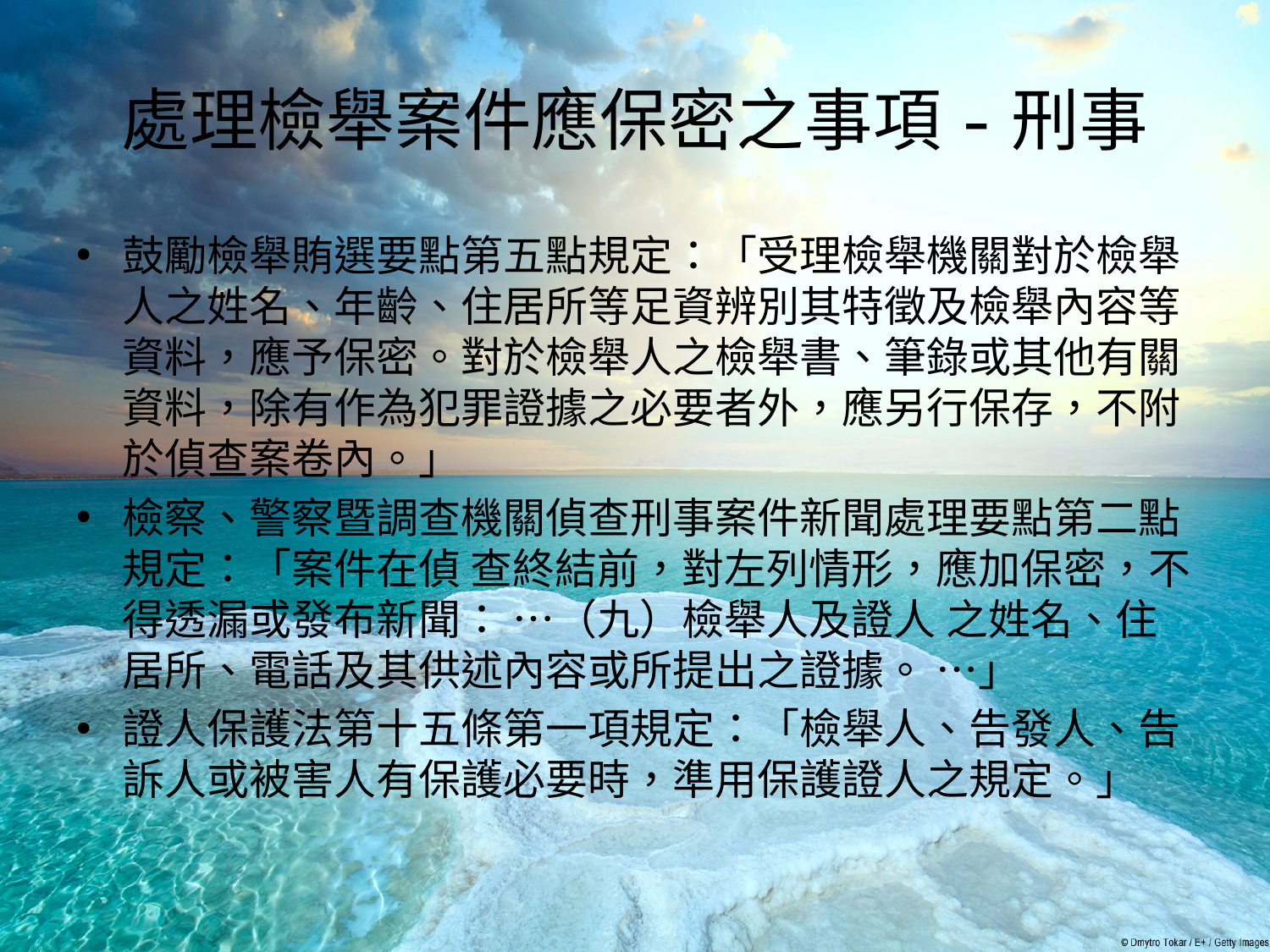

# 處理檢舉案件應保密之事項-刑事
鼓勵檢舉賄選要點第五點規定：「受理檢舉機關對於檢舉人之姓名、年齡、住居所等足資辨別其特徵及檢舉內容等資料，應予保密。對於檢舉人之檢舉書、筆錄或其他有關資料，除有作為犯罪證據之必要者外，應另行保存，不附於偵查案卷內。」
檢察、警察暨調查機關偵查刑事案件新聞處理要點第二點規定：「案件在偵 查終結前，對左列情形，應加保密，不得透漏或發布新聞： …（九）檢舉人及證人 之姓名、住居所、電話及其供述內容或所提出之證據。 …」
證人保護法第十五條第一項規定：「檢舉人、告發人、告訴人或被害人有保護必要時，準用保護證人之規定。」